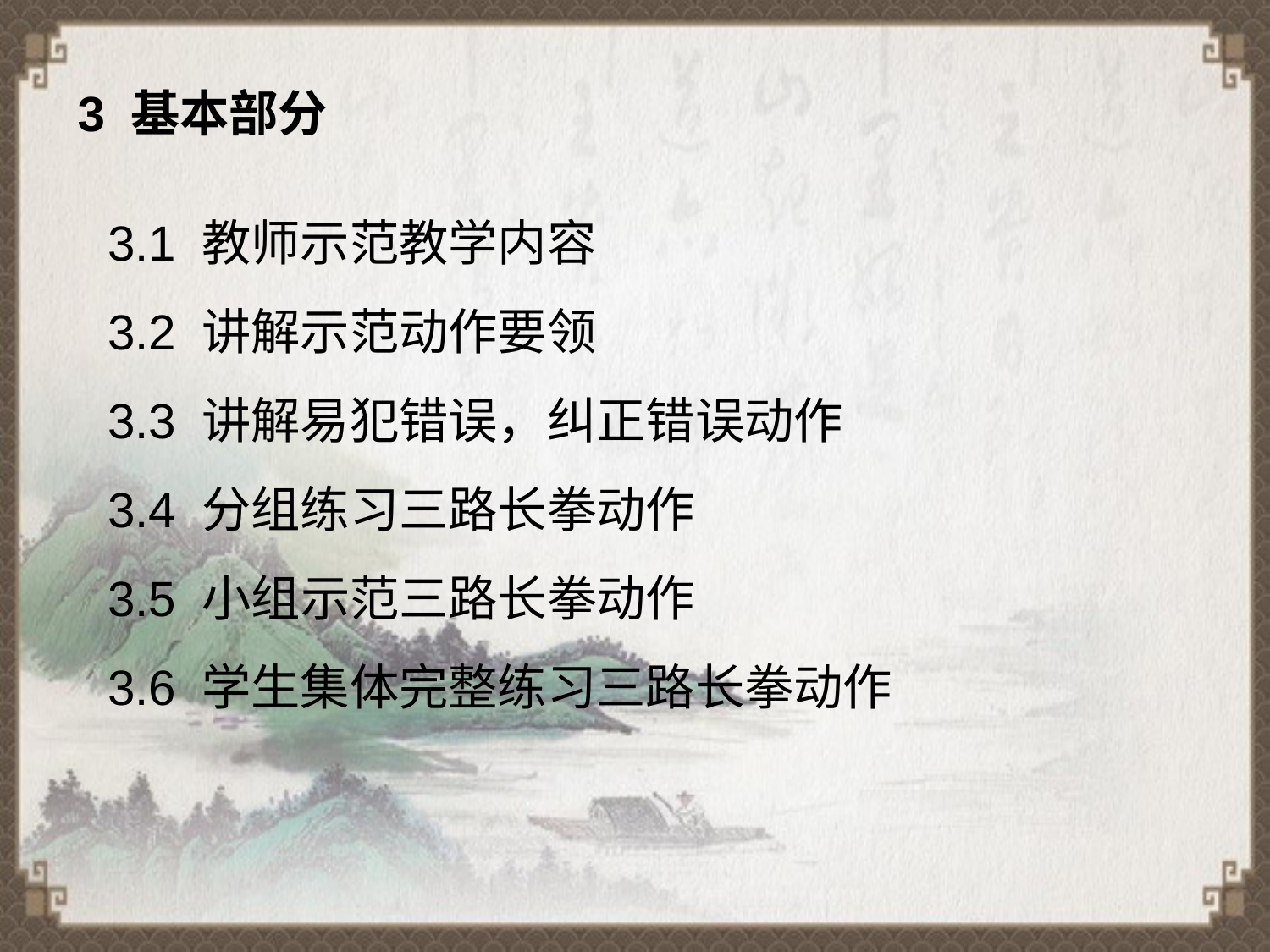

3 基本部分
3.1 教师示范教学内容
3.2 讲解示范动作要领
3.3 讲解易犯错误，纠正错误动作
3.4 分组练习三路长拳动作
3.5 小组示范三路长拳动作
3.6 学生集体完整练习三路长拳动作